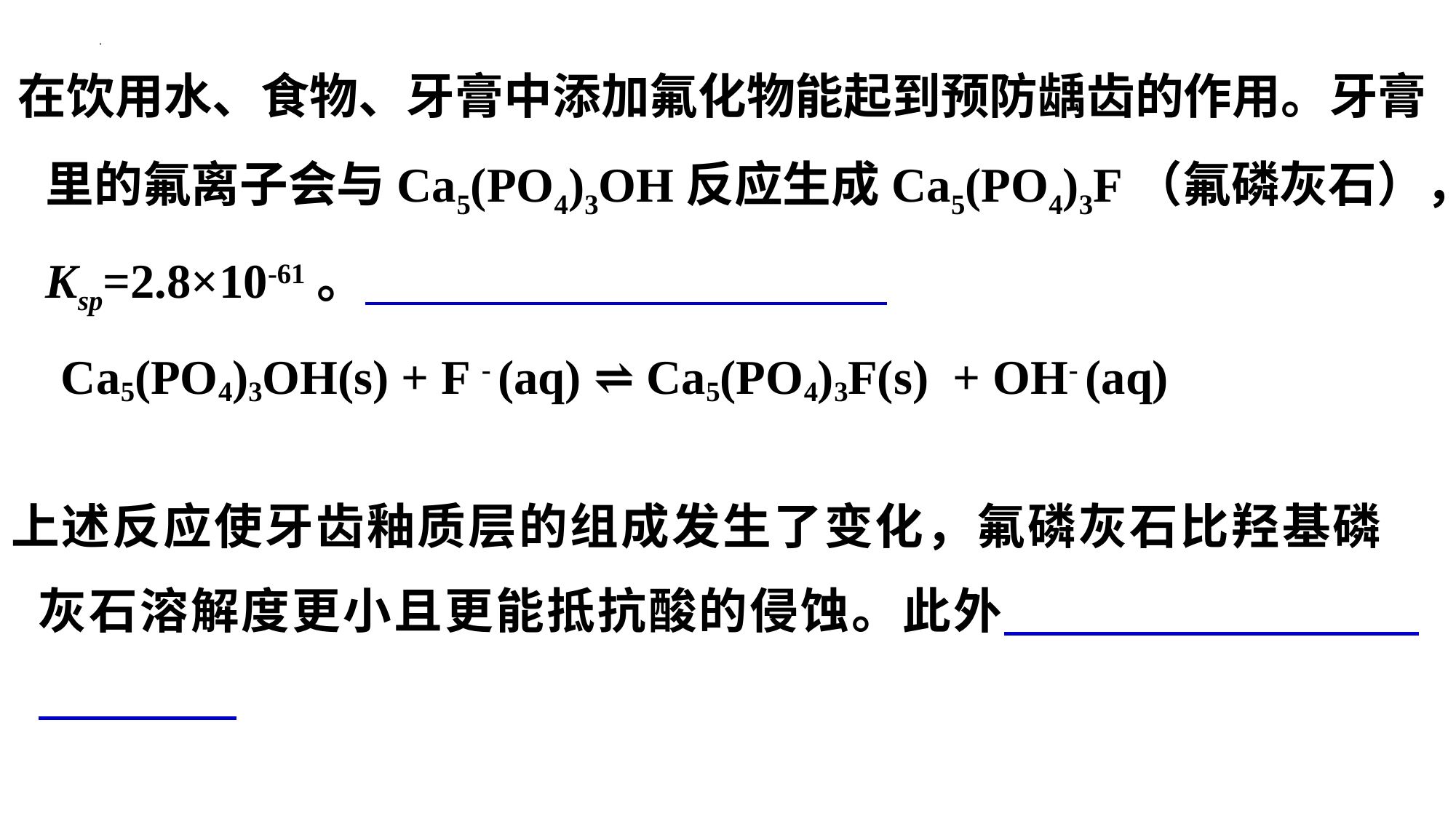

在饮用水、食物、牙膏中添加氟化物能起到预防龋齿的作用。牙膏里的氟离子会与Ca5(PO4)3OH反应生成Ca5(PO4)3F（氟磷灰石），Ksp=2.8×10-61。
Ca5(PO4)3OH(s) + F - (aq) ⇌ Ca5(PO4)3F(s)  + OH- (aq)
上述反应使牙齿釉质层的组成发生了变化，氟磷灰石比羟基磷灰石溶解度更小且更能抵抗酸的侵蚀。此外